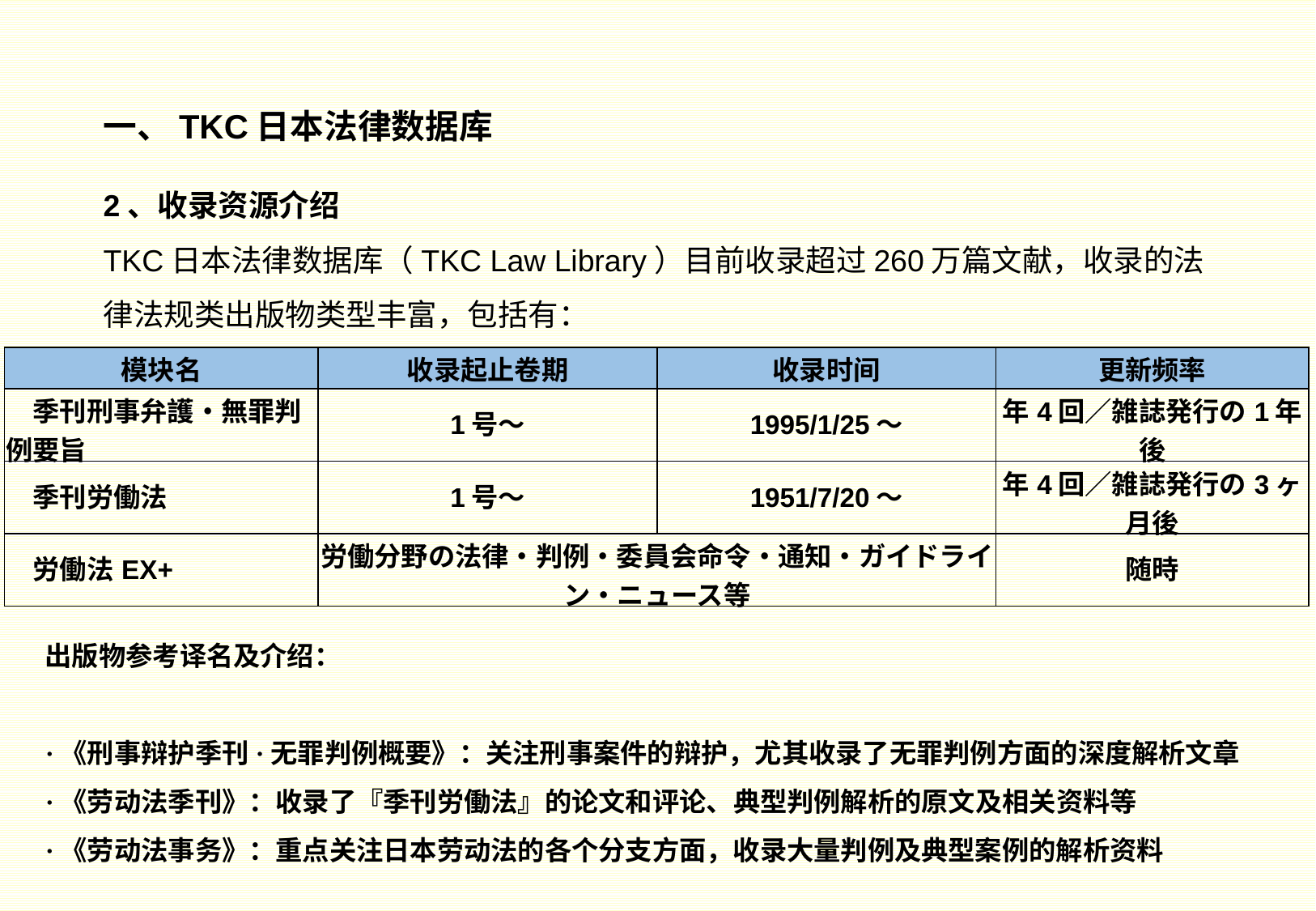

一、TKC日本法律数据库

2、收录资源介绍
TKC日本法律数据库（TKC Law Library）目前收录超过260万篇文献，收录的法律法规类出版物类型丰富，包括有：

| 模块名 | 收录起止卷期 | 收录时间 | 更新频率 |
| --- | --- | --- | --- |
| 季刊刑事弁護・無罪判例要旨 | 1号～ | 1995/1/25～ | 年4回／雑誌発行の1年後 |
| 季刊労働法 | 1号～ | 1951/7/20～ | 年4回／雑誌発行の3ヶ月後 |
| 労働法EX+ | 労働分野の法律・判例・委員会命令・通知・ガイドライン・ニュース等 |  | 随時 |
出版物参考译名及介绍：

·《刑事辩护季刊·无罪判例概要》：关注刑事案件的辩护，尤其收录了无罪判例方面的深度解析文章
·《劳动法季刊》：收录了『季刊労働法』的论文和评论、典型判例解析的原文及相关资料等
·《劳动法事务》：重点关注日本劳动法的各个分支方面，收录大量判例及典型案例的解析资料